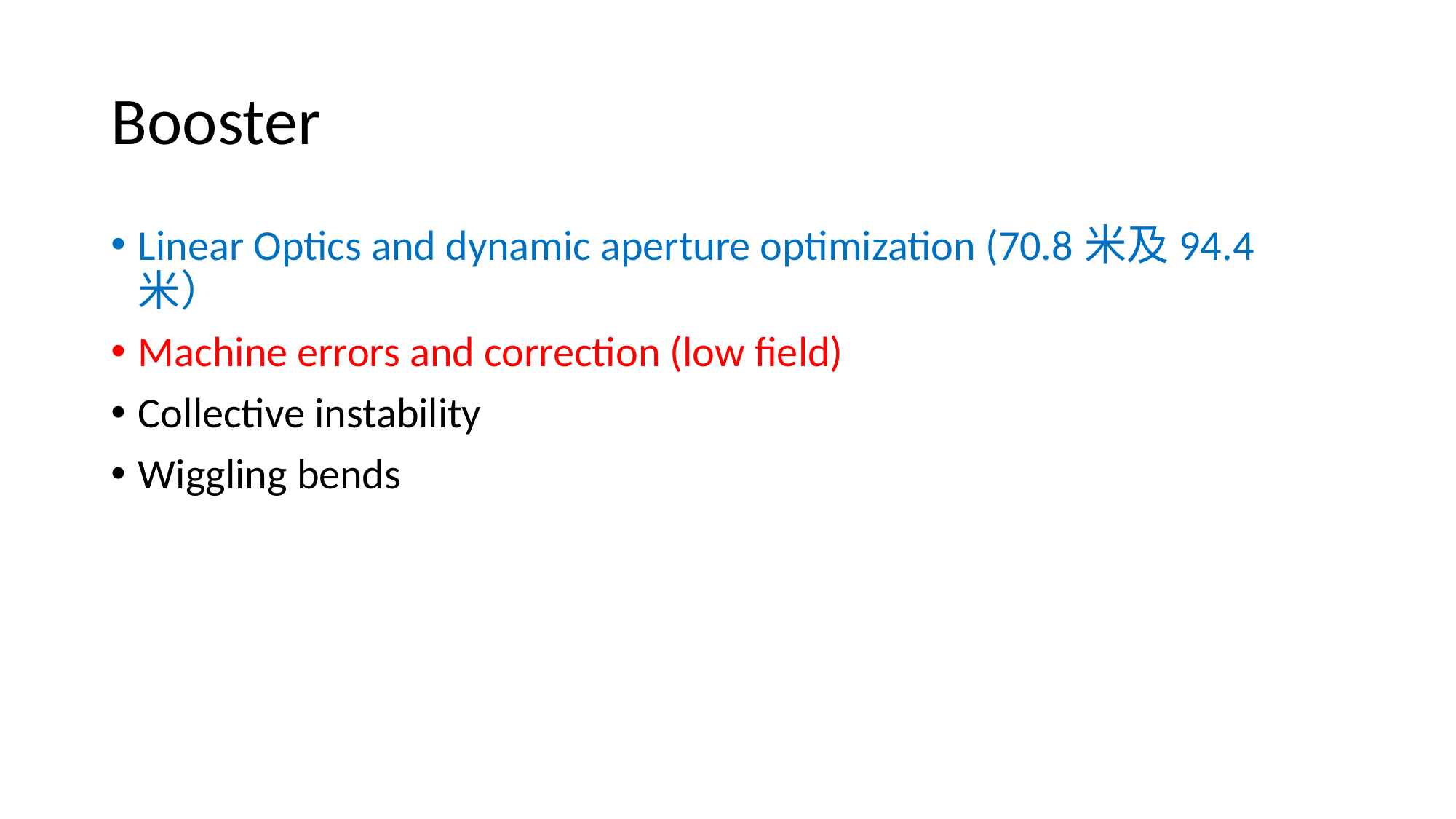

# Booster
Linear Optics and dynamic aperture optimization (70.8米及94.4米）
Machine errors and correction (low field)
Collective instability
Wiggling bends